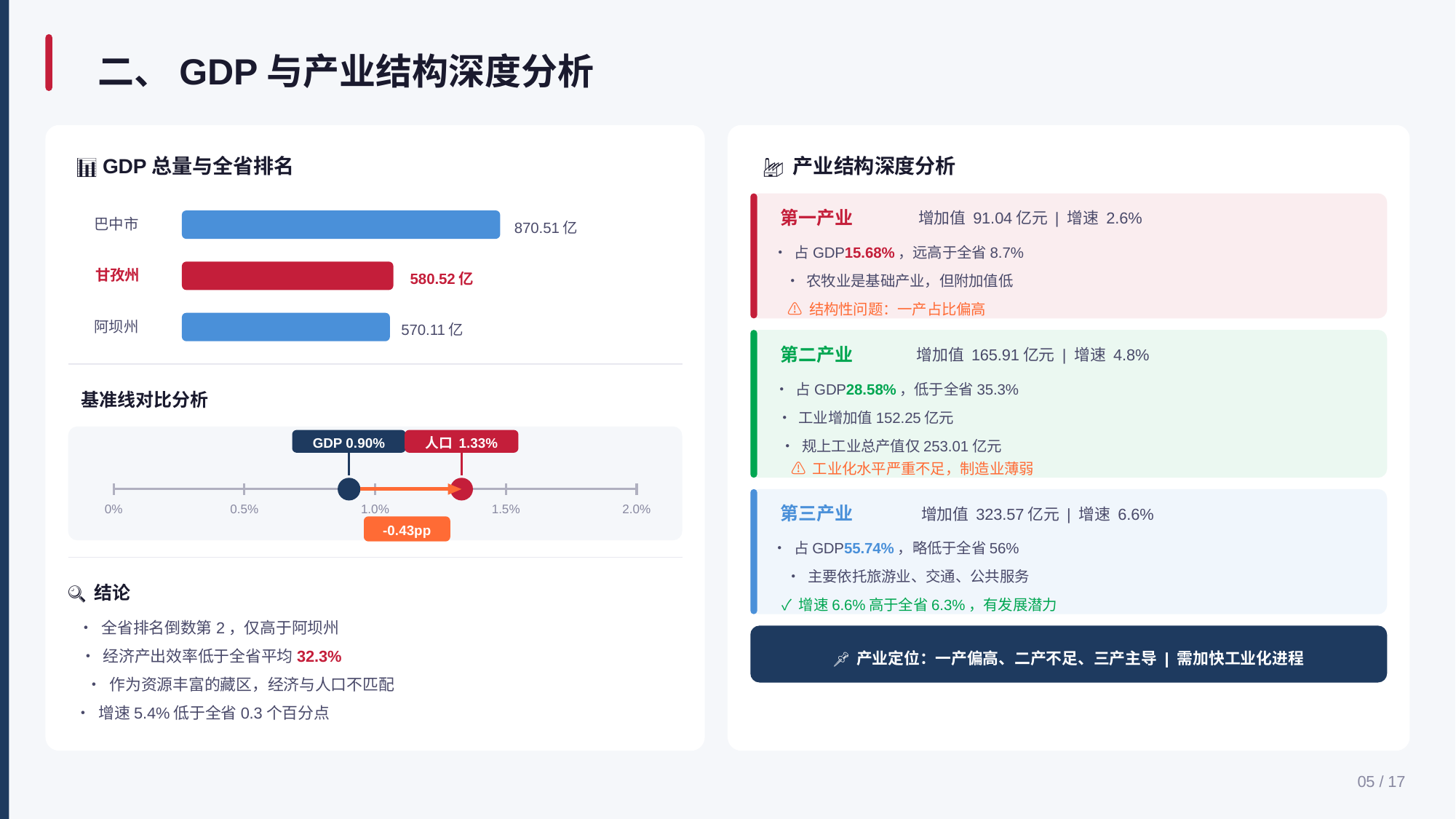

二、GDP与产业结构深度分析

📊 GDP总量与全省排名

巴中市
870.51亿

甘孜州
580.52亿

阿坝州
570.11亿

基准线对比分析

GDP 0.90%
人口 1.33%

0%
0.5%
1.0%
1.5%
2.0%

-0.43pp

🔍 结论
• 全省排名倒数第2，仅高于阿坝州
• 经济产出效率低于全省平均32.3%
• 作为资源丰富的藏区，经济与人口不匹配
• 增速5.4%低于全省0.3个百分点

🏭 产业结构深度分析

第一产业
增加值 91.04亿元 | 增速 2.6%
• 占GDP15.68%，远高于全省8.7%
• 农牧业是基础产业，但附加值低
⚠️ 结构性问题：一产占比偏高

第二产业
增加值 165.91亿元 | 增速 4.8%
• 占GDP28.58%，低于全省35.3%
• 工业增加值152.25亿元
• 规上工业总产值仅253.01亿元
⚠️ 工业化水平严重不足，制造业薄弱

第三产业
增加值 323.57亿元 | 增速 6.6%
• 占GDP55.74%，略低于全省56%
• 主要依托旅游业、交通、公共服务
✓ 增速6.6%高于全省6.3%，有发展潜力

📌 产业定位：一产偏高、二产不足、三产主导 | 需加快工业化进程
05 / 17